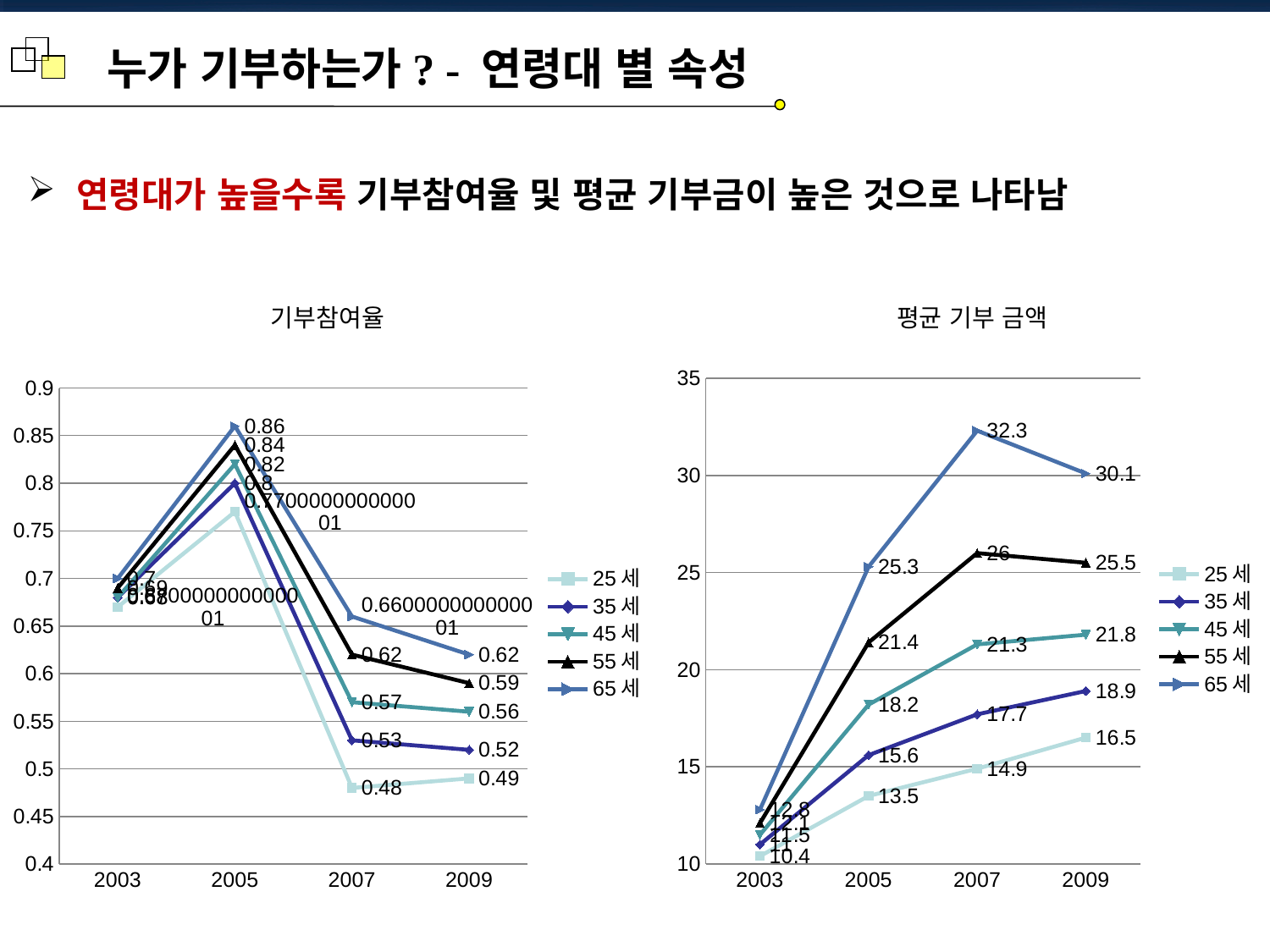

누가 기부하는가? - 연령대 별 속성
 연령대가 높을수록 기부참여율 및 평균 기부금이 높은 것으로 나타남

기부참여율
평균 기부 금액

### Chart

| Category | 25세 | 35세 | 45세 | 55세 | 65세 |
|---|---|---|---|---|---|
| 2003 | 10.4 | 11.0 | 11.5 | 12.1 | 12.8 |
| 2005 | 13.5 | 15.6 | 18.2 | 21.4 | 25.3 |
| 2007 | 14.9 | 17.7 | 21.3 | 26.0 | 32.300000000000004 |
| 2009 | 16.5 | 18.9 | 21.8 | 25.5 | 30.1 |

### Chart

| Category | 25세 | 35세 | 45세 | 55세 | 65세 |
|---|---|---|---|---|---|
| 2003 | 0.6700000000000007 | 0.68 | 0.68 | 0.6900000000000004 | 0.7000000000000004 |
| 2005 | 0.7700000000000005 | 0.8 | 0.8200000000000004 | 0.8400000000000004 | 0.8600000000000004 |
| 2007 | 0.4800000000000002 | 0.53 | 0.57 | 0.6200000000000004 | 0.6600000000000006 |
| 2009 | 0.4900000000000002 | 0.52 | 0.56 | 0.59 | 0.6200000000000004 |